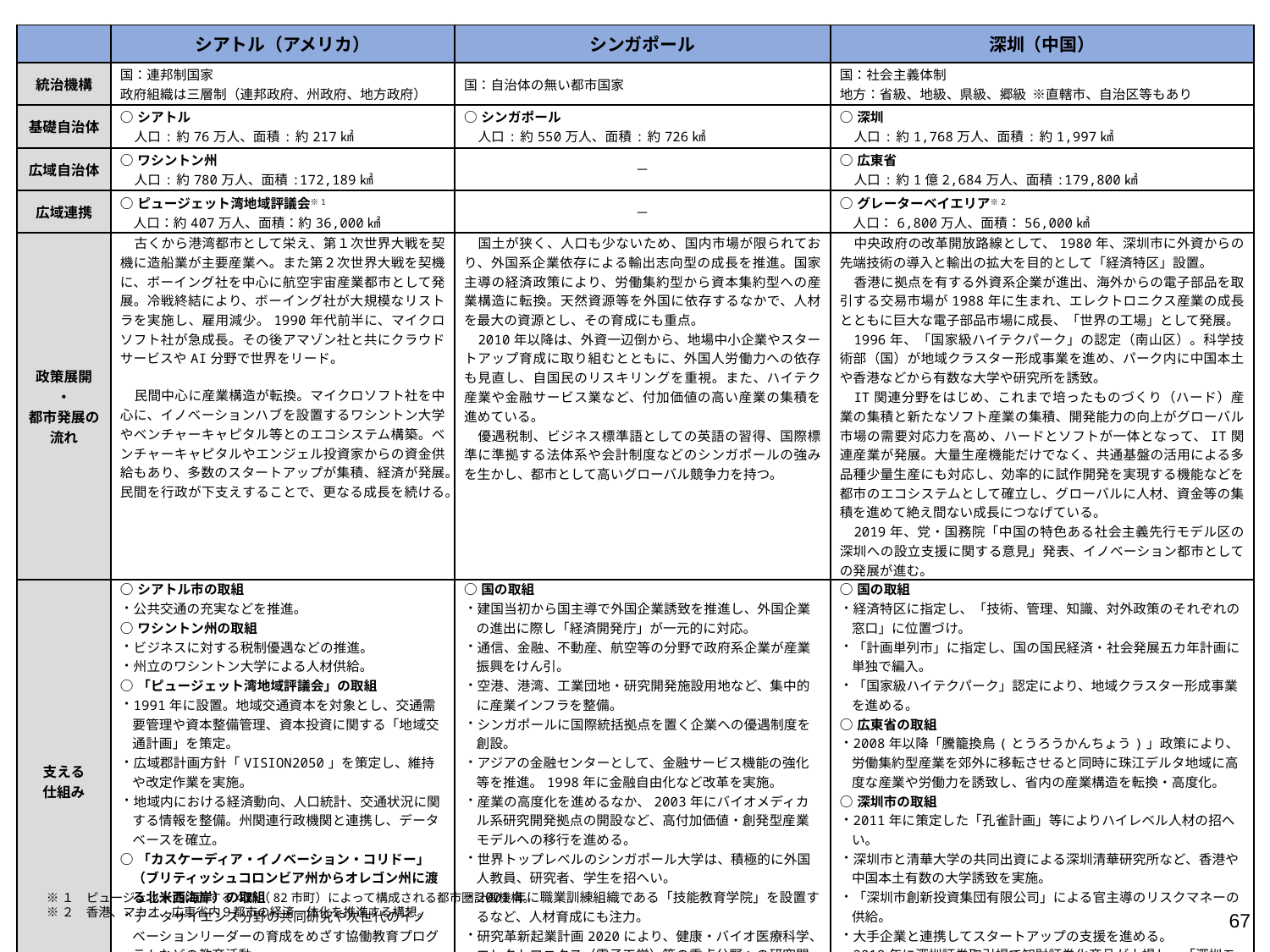

|  | シアトル（アメリカ） | シンガポール | 深圳（中国） |
| --- | --- | --- | --- |
| 統治機構 | 国：連邦制国家 政府組織は三層制（連邦政府、州政府、地方政府） | 国：自治体の無い都市国家 | 国：社会主義体制 地方：省級、地級、県級、郷級 ※直轄市、自治区等もあり |
| 基礎自治体 | ○シアトル 人口:約76万人、面積:約217㎢ | ○シンガポール 人口:約550万人、面積:約726㎢ | ○深圳 人口:約1,768万人、面積:約1,997㎢ |
| 広域自治体 | ○ワシントン州 人口:約780万人、面積:172,189㎢ | － | ○広東省 人口:約1億2,684万人、面積:179,800㎢ |
| 広域連携 | ○ピュージェット湾地域評議会※1 　人口：約407万人、面積：約36,000㎢ | － | ○グレーターベイエリア※2 　人口：6,800万人、面積：56,000㎢ |
| 政策展開 ・ 都市発展の 流れ | 古くから港湾都市として栄え、第１次世界大戦を契機に造船業が主要産業へ。また第２次世界大戦を契機に、ボーイング社を中心に航空宇宙産業都市として発展。冷戦終結により、ボーイング社が大規模なリストラを実施し、雇用減少。1990年代前半に、マイクロソフト社が急成長。その後アマゾン社と共にクラウドサービスやAI分野で世界をリード。   民間中心に産業構造が転換。マイクロソフト社を中心に、イノベーションハブを設置するワシントン大学やベンチャーキャピタル等とのエコシステム構築。ベンチャーキャピタルやエンジェル投資家からの資金供給もあり、多数のスタートアップが集積、経済が発展。民間を行政が下支えすることで、更なる成長を続ける。 | 国土が狭く、人口も少ないため、国内市場が限られており、外国系企業依存による輸出志向型の成長を推進。国家主導の経済政策により、労働集約型から資本集約型への産業構造に転換。天然資源等を外国に依存するなかで、人材を最大の資源とし、その育成にも重点。 2010年以降は、外資一辺倒から、地場中小企業やスタートアップ育成に取り組むとともに、外国人労働力への依存も見直し、自国民のリスキリングを重視。また、ハイテク産業や金融サービス業など、付加価値の高い産業の集積を進めている。 優遇税制、ビジネス標準語としての英語の習得、国際標準に準拠する法体系や会計制度などのシンガポールの強みを生かし、都市として高いグローバル競争力を持つ。 | 中央政府の改革開放路線として、1980年、深圳市に外資からの先端技術の導入と輸出の拡大を目的として「経済特区」設置。 香港に拠点を有する外資系企業が進出、海外からの電子部品を取引する交易市場が1988年に生まれ、エレクトロニクス産業の成長とともに巨大な電子部品市場に成長、「世界の工場」として発展。 1996年、「国家級ハイテクパーク」の認定（南山区）。科学技術部（国）が地域クラスター形成事業を進め、パーク内に中国本土や香港などから有数な大学や研究所を誘致。 IT関連分野をはじめ、これまで培ったものづくり（ハード）産業の集積と新たなソフト産業の集積、開発能力の向上がグローバル市場の需要対応力を高め、ハードとソフトが一体となって、IT関連産業が発展。大量生産機能だけでなく、共通基盤の活用による多品種少量生産にも対応し、効率的に試作開発を実現する機能などを都市のエコシステムとして確立し、グローバルに人材、資金等の集積を進めて絶え間ない成長につなげている。 2019年、党・国務院「中国の特色ある社会主義先行モデル区の深圳への設立支援に関する意見」発表、イノベーション都市としての発展が進む。 |
| 支える 仕組み | ○シアトル市の取組 公共交通の充実などを推進。 ○ワシントン州の取組 ビジネスに対する税制優遇などの推進。 州立のワシントン大学による人材供給。 ○「ピュージェット湾地域評議会」の取組 1991年に設置。地域交通資本を対象とし、交通需要管理や資本整備管理、資本投資に関する「地域交通計画」を策定。 広域郡計画方針「VISION2050」を策定し、維持や改定作業を実施。 地域内における経済動向、人口統計、交通状況に関する情報を整備。州関連行政機関と連携し、データベースを確立。 ○「カスケーディア・イノベーション・コリドー」（ブリティッシュコロンビア州からオレゴン州に渡る北米西海岸）の取組 データサイエンス分野の共同研究や次世代のイノベーションリーダーの育成をめざす協働教育プログラムなどの教育活動。 都市間高速鉄道の建設について審議。 | ○国の取組 建国当初から国主導で外国企業誘致を推進し、外国企業の進出に際し「経済開発庁」が一元的に対応。 通信、金融、不動産、航空等の分野で政府系企業が産業振興をけん引。 空港、港湾、工業団地・研究開発施設用地など、集中的に産業インフラを整備。 シンガポールに国際統括拠点を置く企業への優遇制度を創設。 アジアの金融センターとして、金融サービス機能の強化等を推進。1998年に金融自由化など改革を実施。 産業の高度化を進めるなか、2003年にバイオメディカル系研究開発拠点の開設など、高付加価値・創発型産業モデルへの移行を進める。 世界トップレベルのシンガポール大学は、積極的に外国人教員、研究者、学生を招へい。 2001年に職業訓練組織である「技能教育学院」を設置するなど、人材育成にも注力。 研究革新起業計画2020により、健康・バイオ医療科学、エレクトロニクス（電子工学）等の重点分野への研究開発支援、外国人材を誘致。 | ○国の取組 経済特区に指定し、「技術、管理、知識、対外政策のそれぞれの窓口」に位置づけ。 「計画単列市」に指定し、国の国民経済・社会発展五カ年計画に単独で編入。 「国家級ハイテクパーク」認定により、地域クラスター形成事業を進める。 ○広東省の取組 2008年以降「騰籠換鳥(とうろうかんちょう)」政策により、労働集約型産業を郊外に移転させると同時に珠江デルタ地域に高度な産業や労働力を誘致し、省内の産業構造を転換・高度化。 ○深圳市の取組 2011年に策定した「孔雀計画」等によりハイレベル人材の招へい。 深圳市と清華大学の共同出資による深圳清華研究所など、香港や中国本土有数の大学誘致を実施。 「深圳市創新投資集団有限公司」による官主導のリスクマネーの供給。 大手企業と連携してスタートアップの支援を進める。 2019年に深圳証券取引場で知財証券化商品が上場し、「深圳モデル」として、複数の知財商品化のモデルに。 |
※１　ピュージェット湾に面する４郡（82市町）によって構成される都市圏計画機構。
※２　香港、マカオ、広東省内９都市の経済一体化を推進する構想。
67